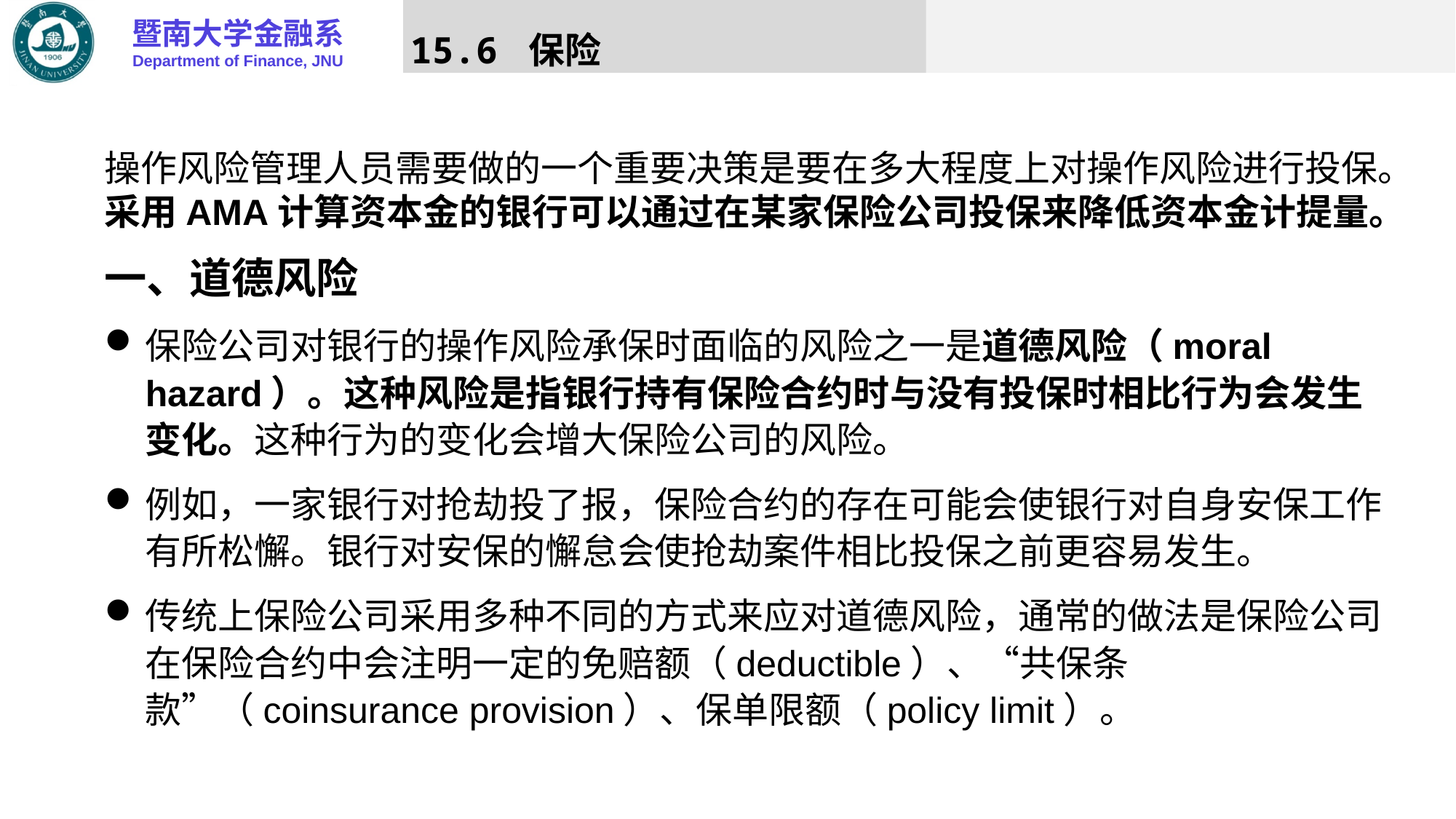

15.6 保险
操作风险管理人员需要做的一个重要决策是要在多大程度上对操作风险进行投保。采用AMA计算资本金的银行可以通过在某家保险公司投保来降低资本金计提量。
一、道德风险
保险公司对银行的操作风险承保时面临的风险之一是道德风险（moral hazard）。这种风险是指银行持有保险合约时与没有投保时相比行为会发生变化。这种行为的变化会增大保险公司的风险。
例如，一家银行对抢劫投了报，保险合约的存在可能会使银行对自身安保工作有所松懈。银行对安保的懈怠会使抢劫案件相比投保之前更容易发生。
传统上保险公司采用多种不同的方式来应对道德风险，通常的做法是保险公司在保险合约中会注明一定的免赔额（deductible）、“共保条款”（coinsurance provision）、保单限额（policy limit）。